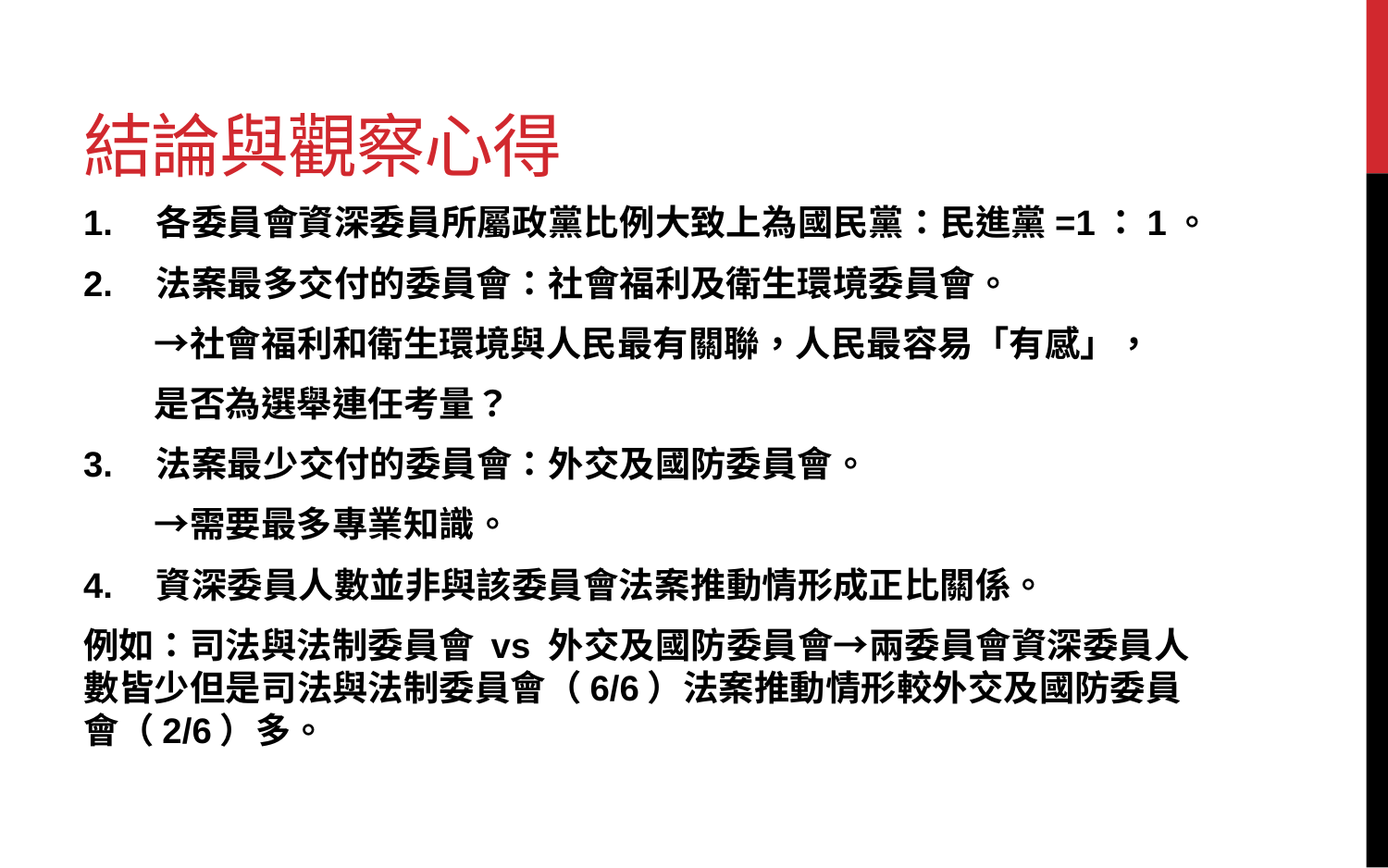

# 結論與觀察心得
1.　各委員會資深委員所屬政黨比例大致上為國民黨：民進黨=1：1。
2.　法案最多交付的委員會：社會福利及衛生環境委員會。
　　→社會福利和衛生環境與人民最有關聯，人民最容易「有感」，
　　是否為選舉連任考量？
3.　法案最少交付的委員會：外交及國防委員會。
　　→需要最多專業知識。
4.　資深委員人數並非與該委員會法案推動情形成正比關係。
例如：司法與法制委員會 vs 外交及國防委員會→兩委員會資深委員人數皆少但是司法與法制委員會（6/6）法案推動情形較外交及國防委員會（2/6）多。